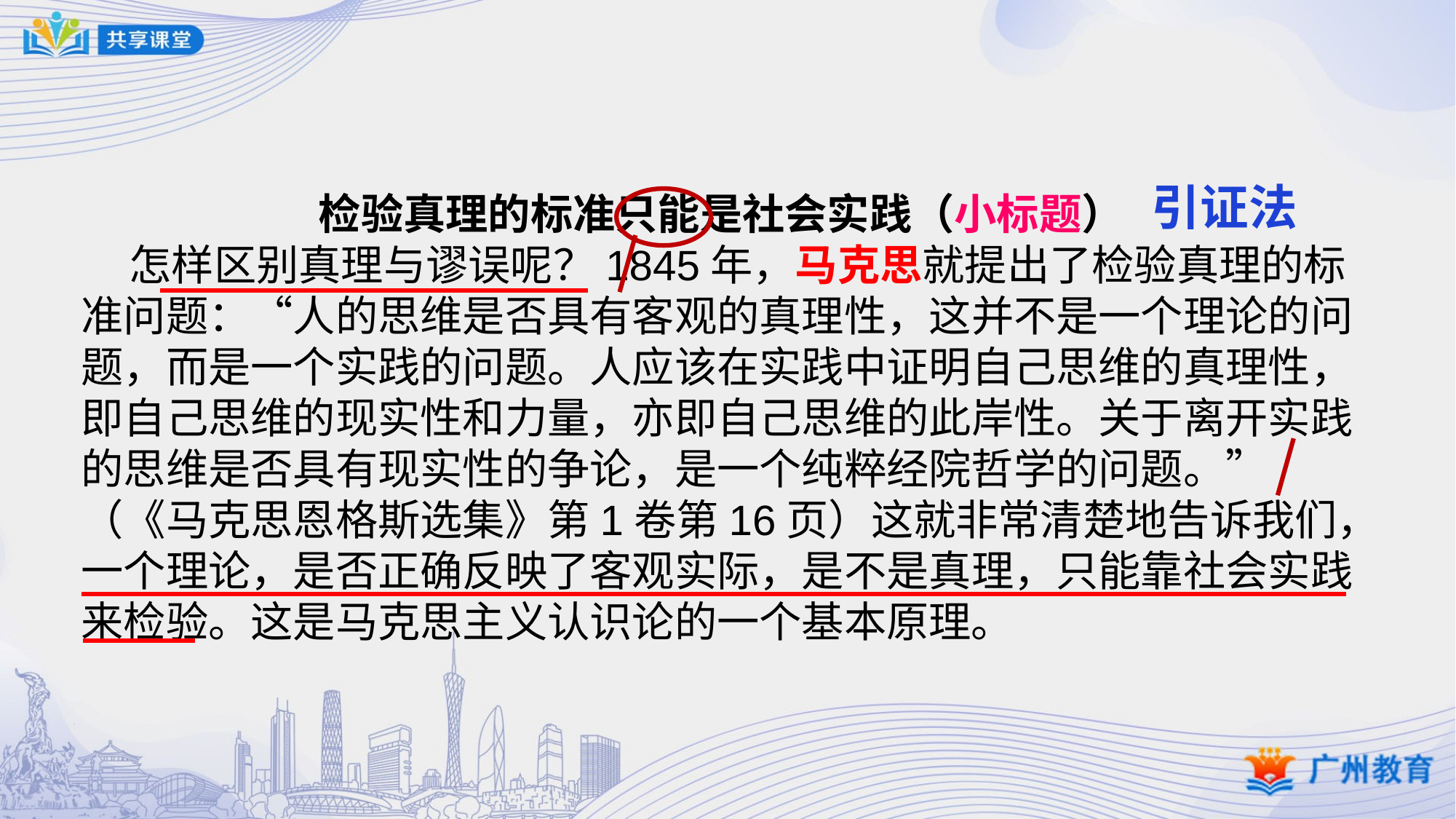

引证法
检验真理的标准只能是社会实践（小标题）
    怎样区别真理与谬误呢？1845年，马克思就提出了检验真理的标准问题：“人的思维是否具有客观的真理性，这并不是一个理论的问题，而是一个实践的问题。人应该在实践中证明自己思维的真理性，即自己思维的现实性和力量，亦即自己思维的此岸性。关于离开实践的思维是否具有现实性的争论，是一个纯粹经院哲学的问题。”（《马克思恩格斯选集》第1卷第16页）这就非常清楚地告诉我们，一个理论，是否正确反映了客观实际，是不是真理，只能靠社会实践来检验。这是马克思主义认识论的一个基本原理。